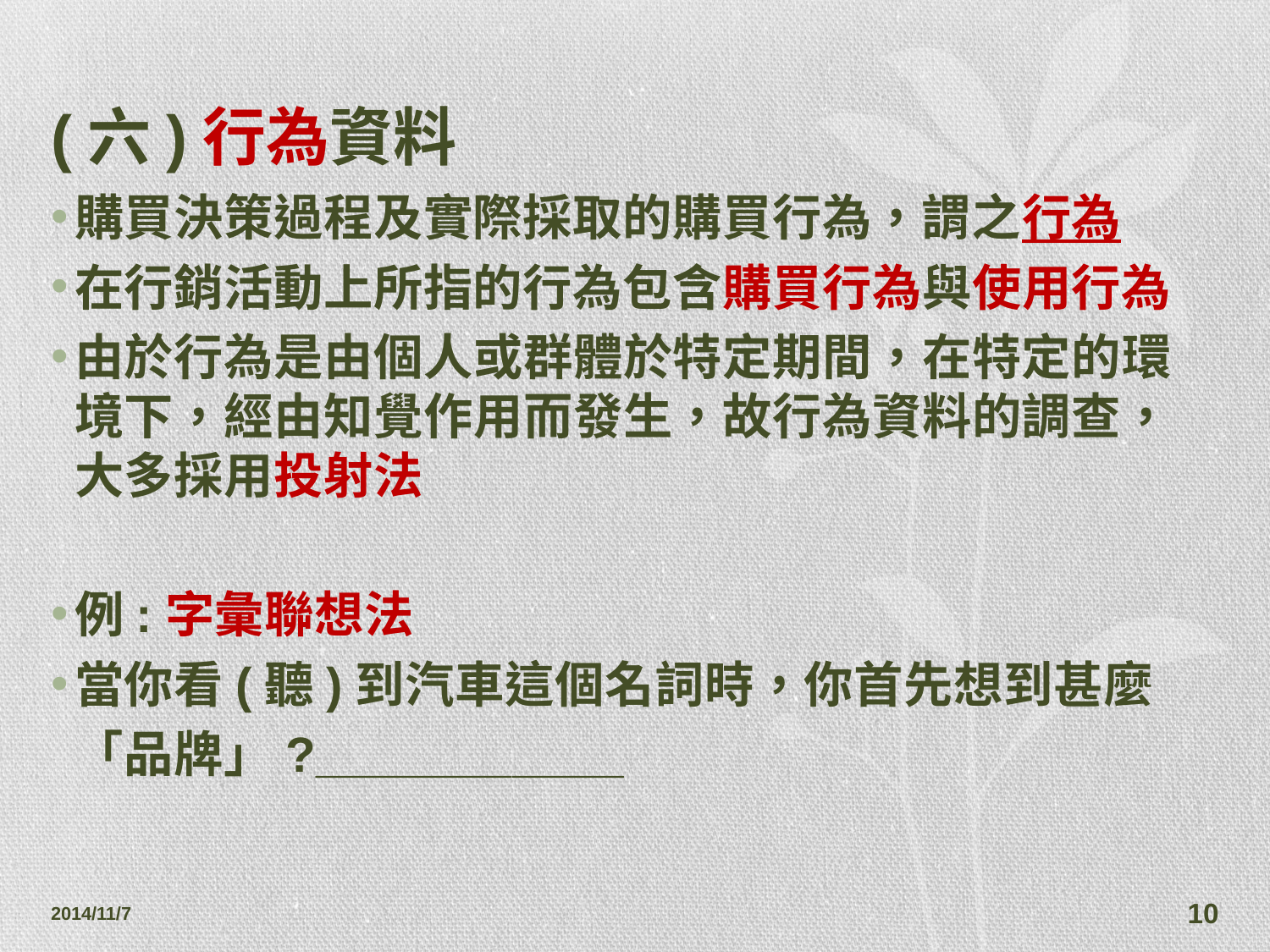

# (六)行為資料
購買決策過程及實際採取的購買行為，謂之行為
在行銷活動上所指的行為包含購買行為與使用行為
由於行為是由個人或群體於特定期間，在特定的環境下，經由知覺作用而發生，故行為資料的調查，大多採用投射法

例:字彙聯想法
當你看(聽)到汽車這個名詞時，你首先想到甚麼
 「品牌」?___________
2014/11/7
10